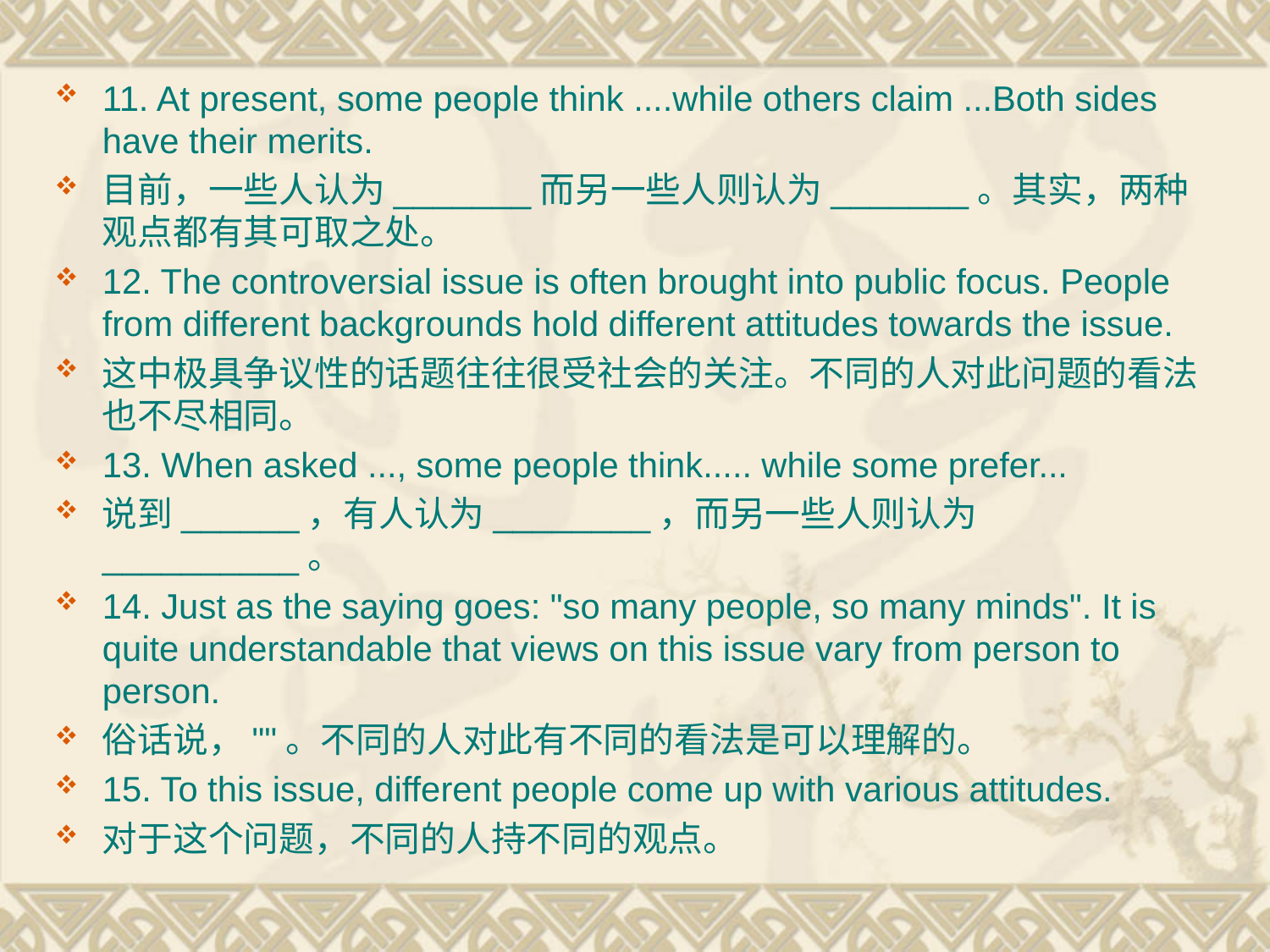

11. At present, some people think ....while others claim ...Both sides have their merits.
目前，一些人认为_______而另一些人则认为_______。其实，两种观点都有其可取之处。
12. The controversial issue is often brought into public focus. People from different backgrounds hold different attitudes towards the issue.
这中极具争议性的话题往往很受社会的关注。不同的人对此问题的看法也不尽相同。
13. When asked ..., some people think..... while some prefer...
说到______，有人认为________，而另一些人则认为__________。
14. Just as the saying goes: "so many people, so many minds". It is quite understandable that views on this issue vary from person to person.
俗话说，""。不同的人对此有不同的看法是可以理解的。
15. To this issue, different people come up with various attitudes.
对于这个问题，不同的人持不同的观点。